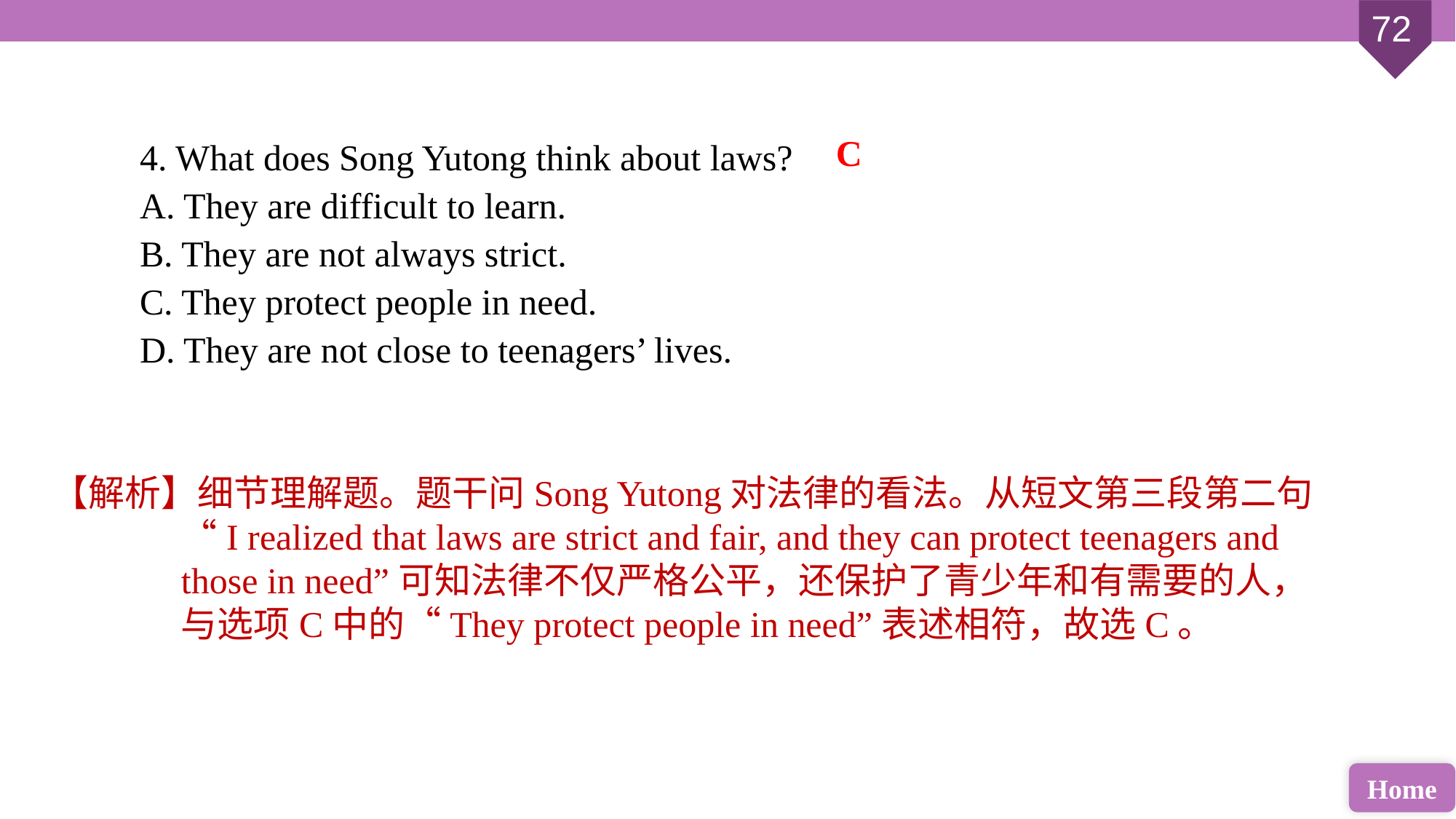

4. What does Song Yutong think about laws?
A. They are difficult to learn.
B. They are not always strict.
C. They protect people in need.
D. They are not close to teenagers’ lives.
C
【解析】细节理解题。题干问Song Yutong对法律的看法。从短文第三段第二句“I realized that laws are strict and fair, and they can protect teenagers and those in need”可知法律不仅严格公平，还保护了青少年和有需要的人，与选项C中的“They protect people in need”表述相符，故选C。